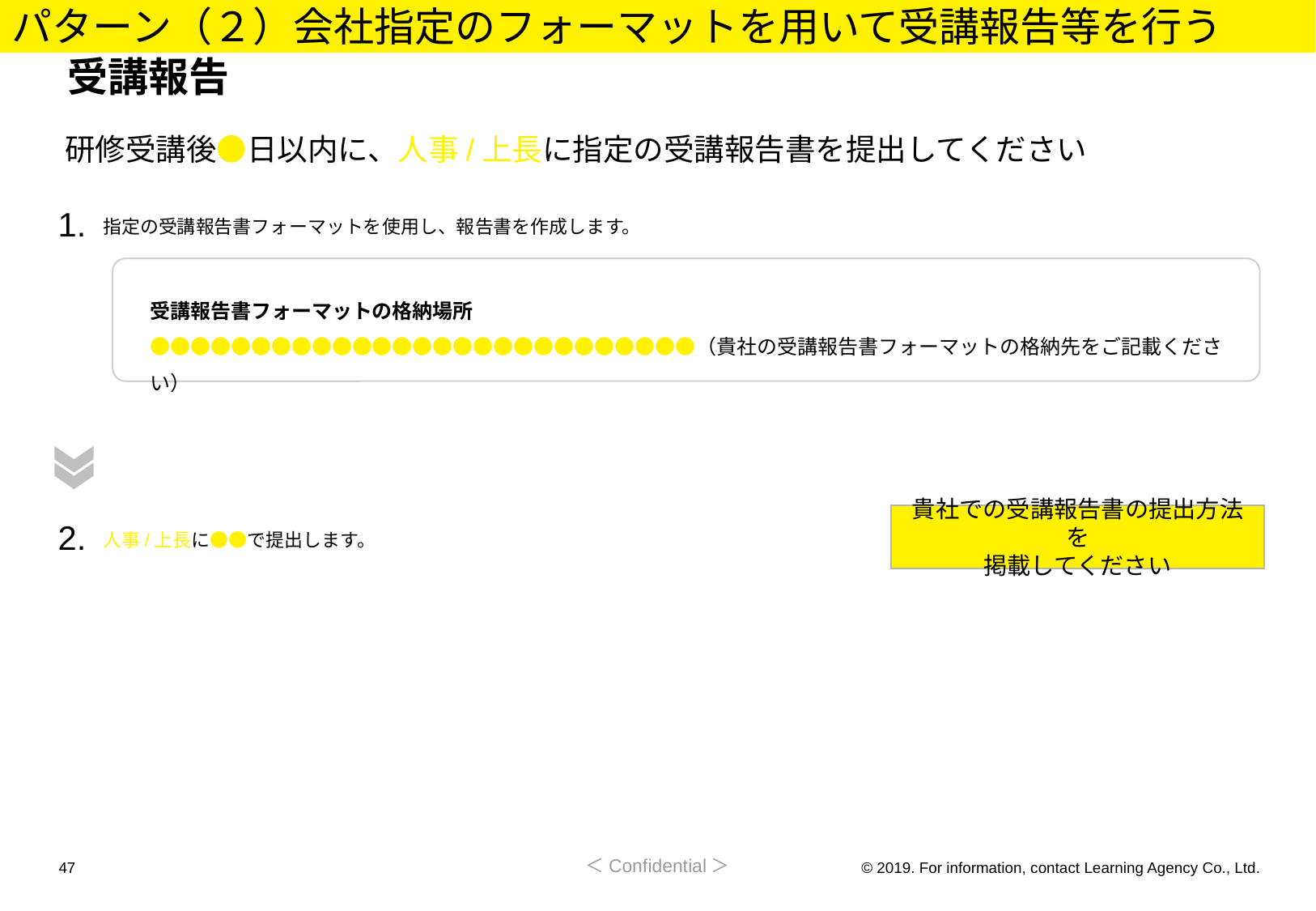

パターン（２）会社指定のフォーマットを用いて受講報告等を行う
# 受講報告
研修受講後●日以内に、人事/上長に指定の受講報告書を提出してください
1.
指定の受講報告書フォーマットを使用し、報告書を作成します。
受講報告書フォーマットの格納場所
●●●●●●●●●●●●●●●●●●●●●●●●●●●（貴社の受講報告書フォーマットの格納先をご記載ください）

貴社での受講報告書の提出方法を
掲載してください
2.
人事/上長に●●で提出します。